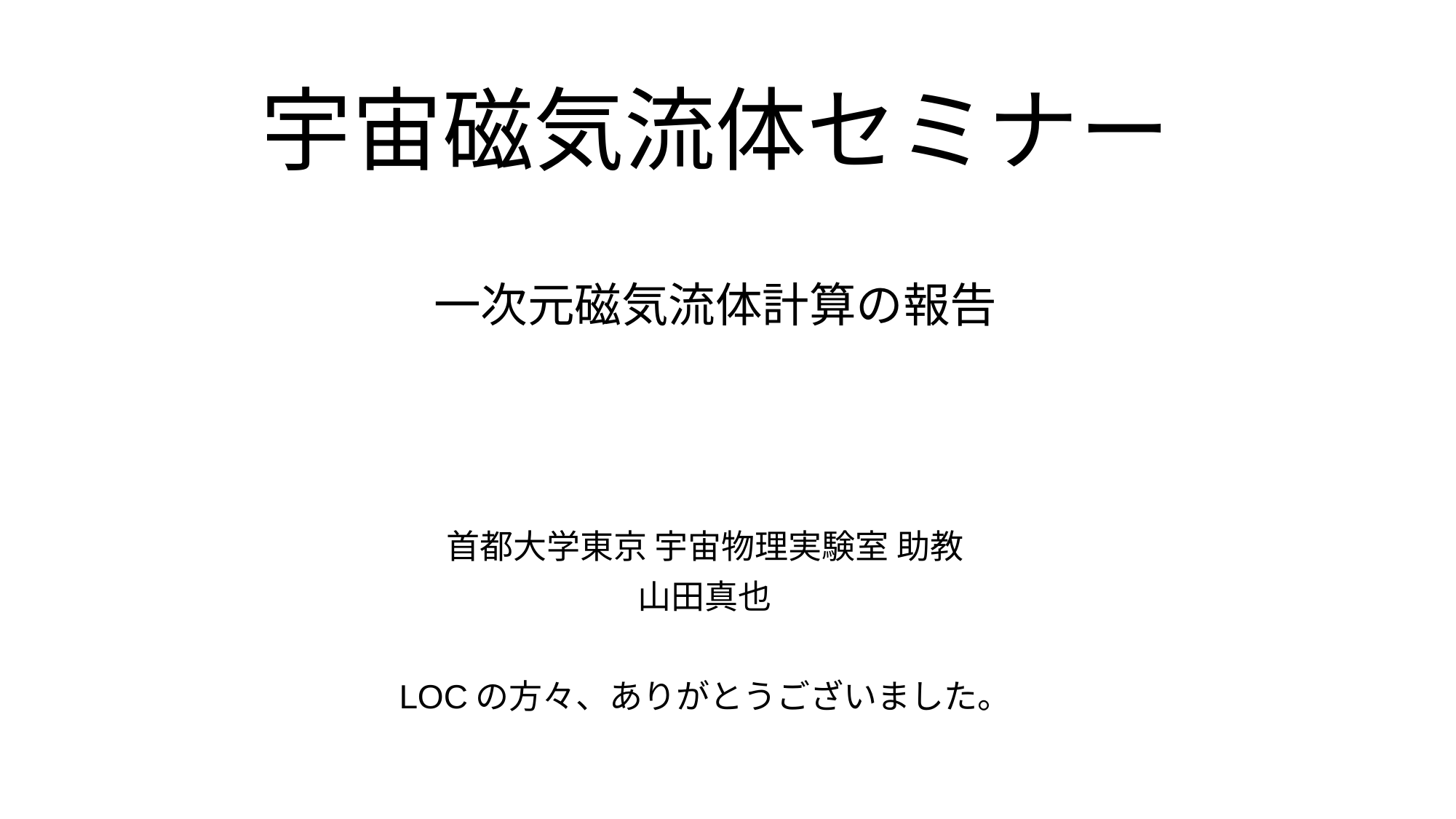

# 宇宙磁気流体セミナー 一次元磁気流体計算の報告
首都大学東京 宇宙物理実験室 助教
山田真也

LOCの方々、ありがとうございました。